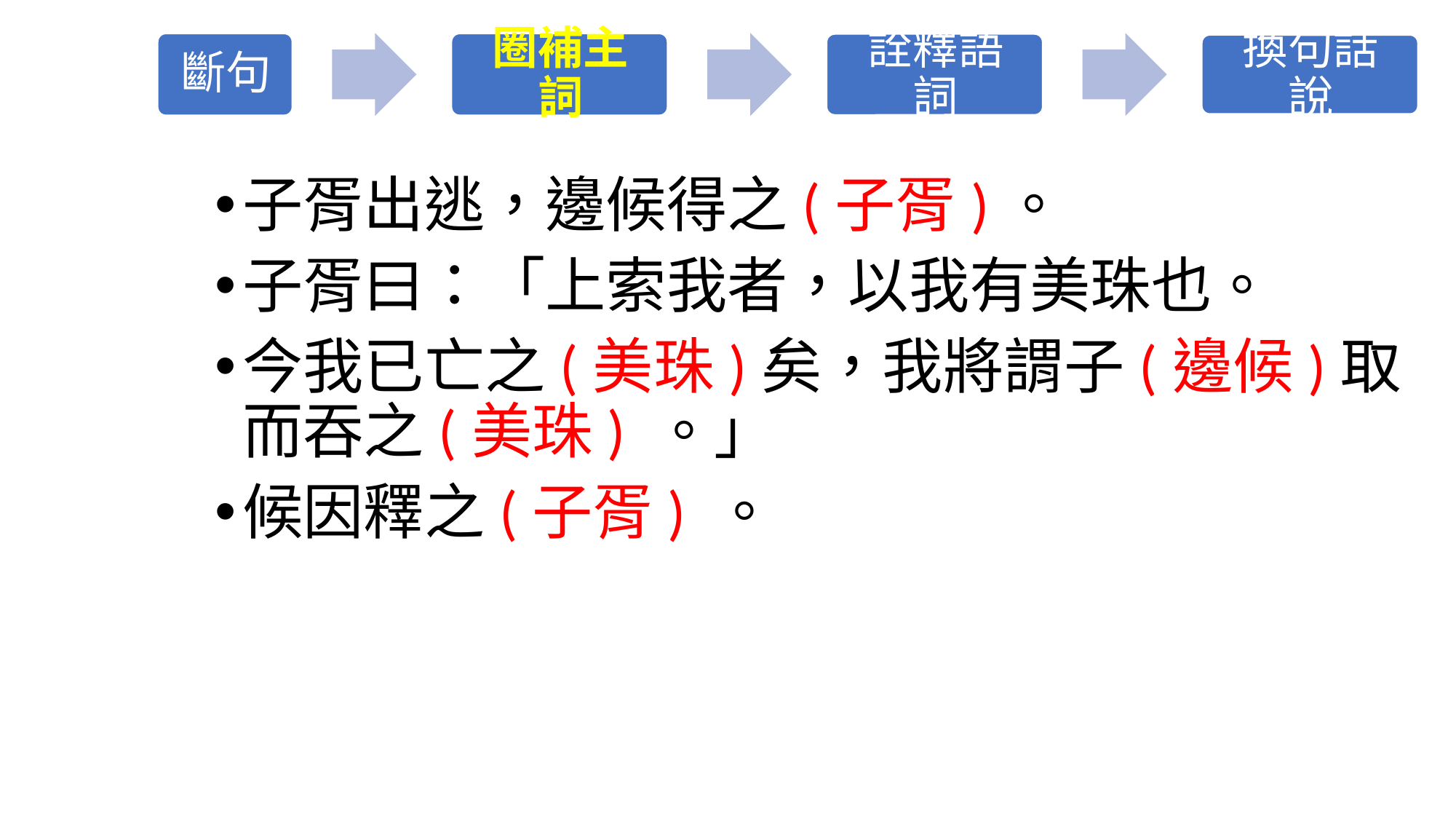

斷句

圈補主詞

詮釋語詞

換句話說
子胥出逃，邊候得之(子胥)。
子胥曰：「上索我者，以我有美珠也。
今我已亡之(美珠)矣，我將謂子(邊候)取而吞之(美珠) 。」
候因釋之(子胥) 。